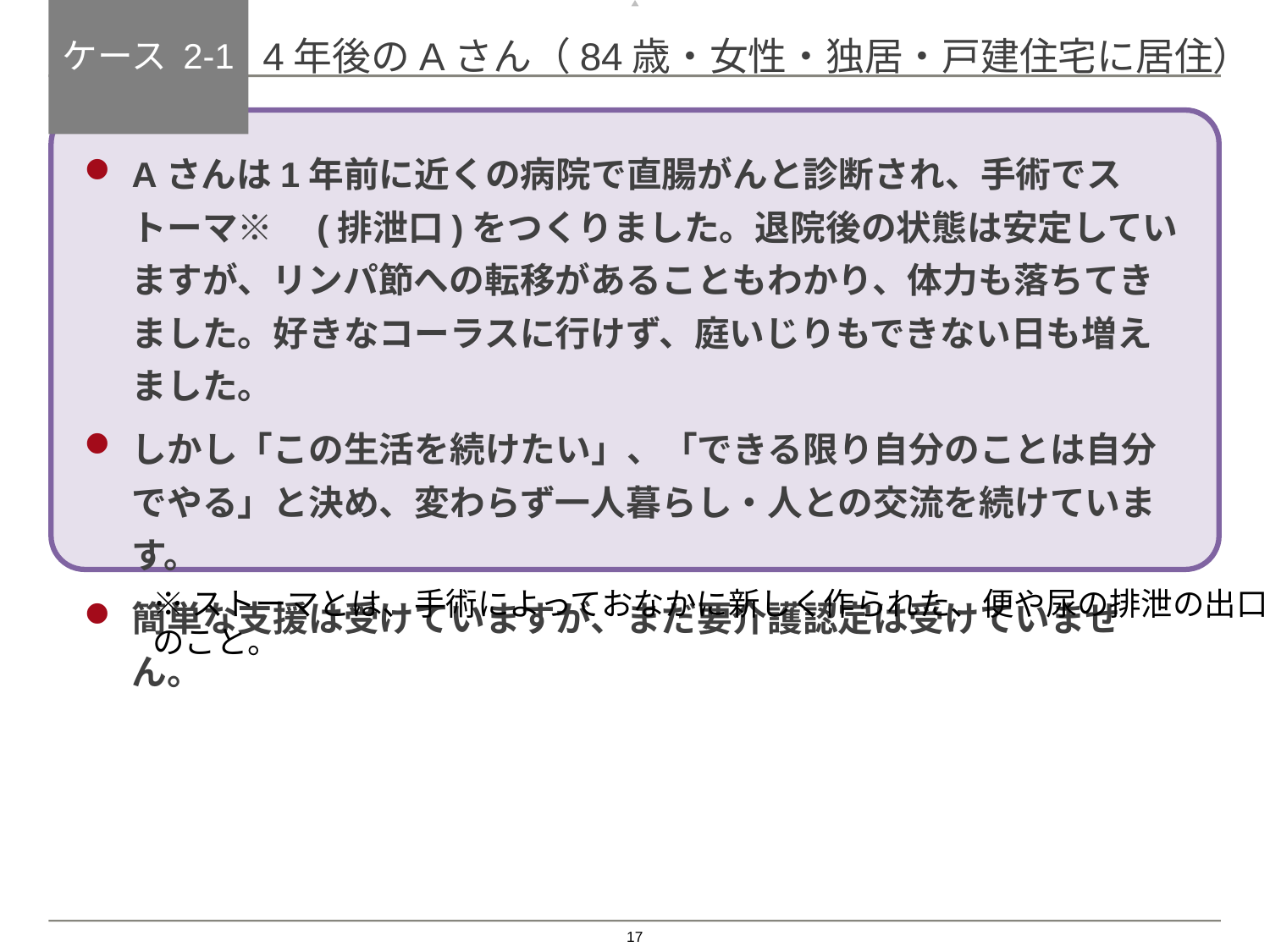

# ケース 2-1
4年後のAさん（84歳・女性・独居・戸建住宅に居住）

Aさんは1年前に近くの病院で直腸がんと診断され、手術でストーマ※　(排泄口)をつくりました。退院後の状態は安定していますが、リンパ節への転移があることもわかり、体力も落ちてきました。好きなコーラスに行けず、庭いじりもできない日も増えました。
しかし「この生活を続けたい」、「できる限り自分のことは自分でやる」と決め、変わらず一人暮らし・人との交流を続けています。
簡単な支援は受けていますが、まだ要介護認定は受けていません。
※ストーマとは、手術によっておなかに新しく作られた、便や尿の排泄の出口のこと。
17